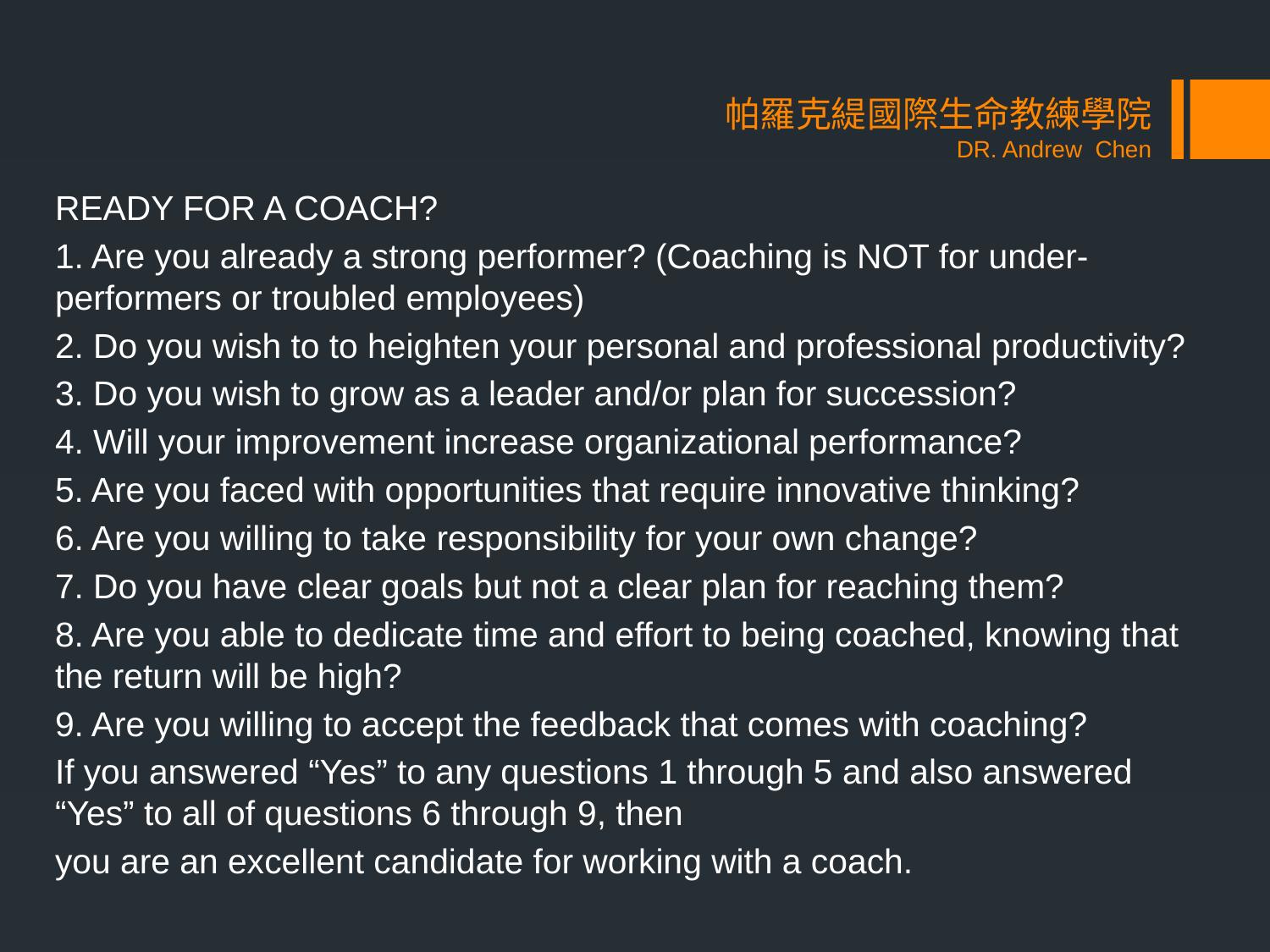

# 帕羅克緹國際生命教練學院 DR. Andrew  Chen
READY FOR A COACH?
1. Are you already a strong performer? (Coaching is NOT for under-performers or troubled employees)
2. Do you wish to to heighten your personal and professional productivity?
3. Do you wish to grow as a leader and/or plan for succession?
4. Will your improvement increase organizational performance?
5. Are you faced with opportunities that require innovative thinking?
6. Are you willing to take responsibility for your own change?
7. Do you have clear goals but not a clear plan for reaching them?
8. Are you able to dedicate time and effort to being coached, knowing that the return will be high?
9. Are you willing to accept the feedback that comes with coaching?
If you answered “Yes” to any questions 1 through 5 and also answered “Yes” to all of questions 6 through 9, then
you are an excellent candidate for working with a coach.